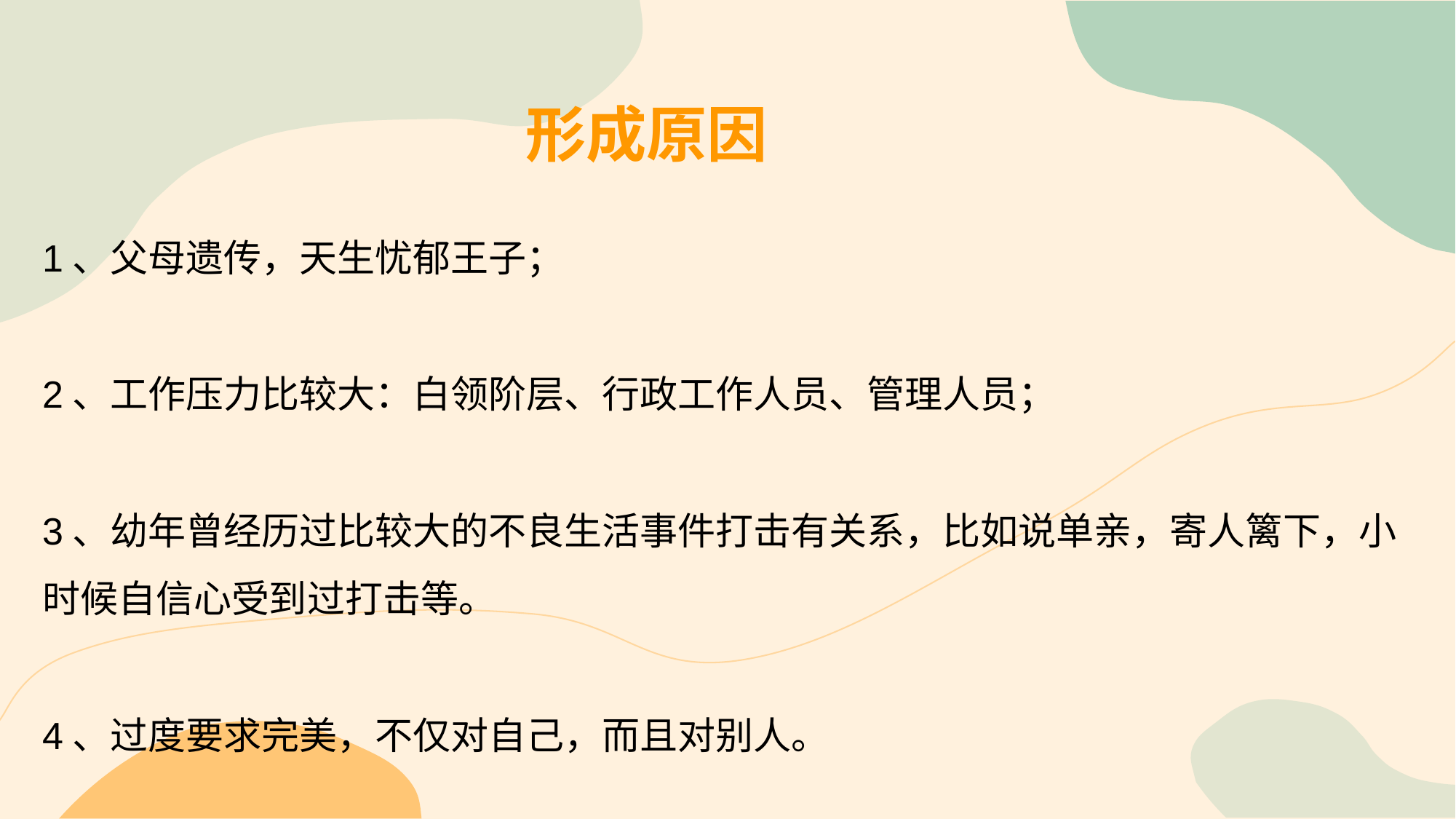

形成原因
1、父母遗传，天生忧郁王子；

2、工作压力比较大：白领阶层、行政工作人员、管理人员；

3、幼年曾经历过比较大的不良生活事件打击有关系，比如说单亲，寄人篱下，小时候自信心受到过打击等。

4、过度要求完美，不仅对自己，而且对别人。